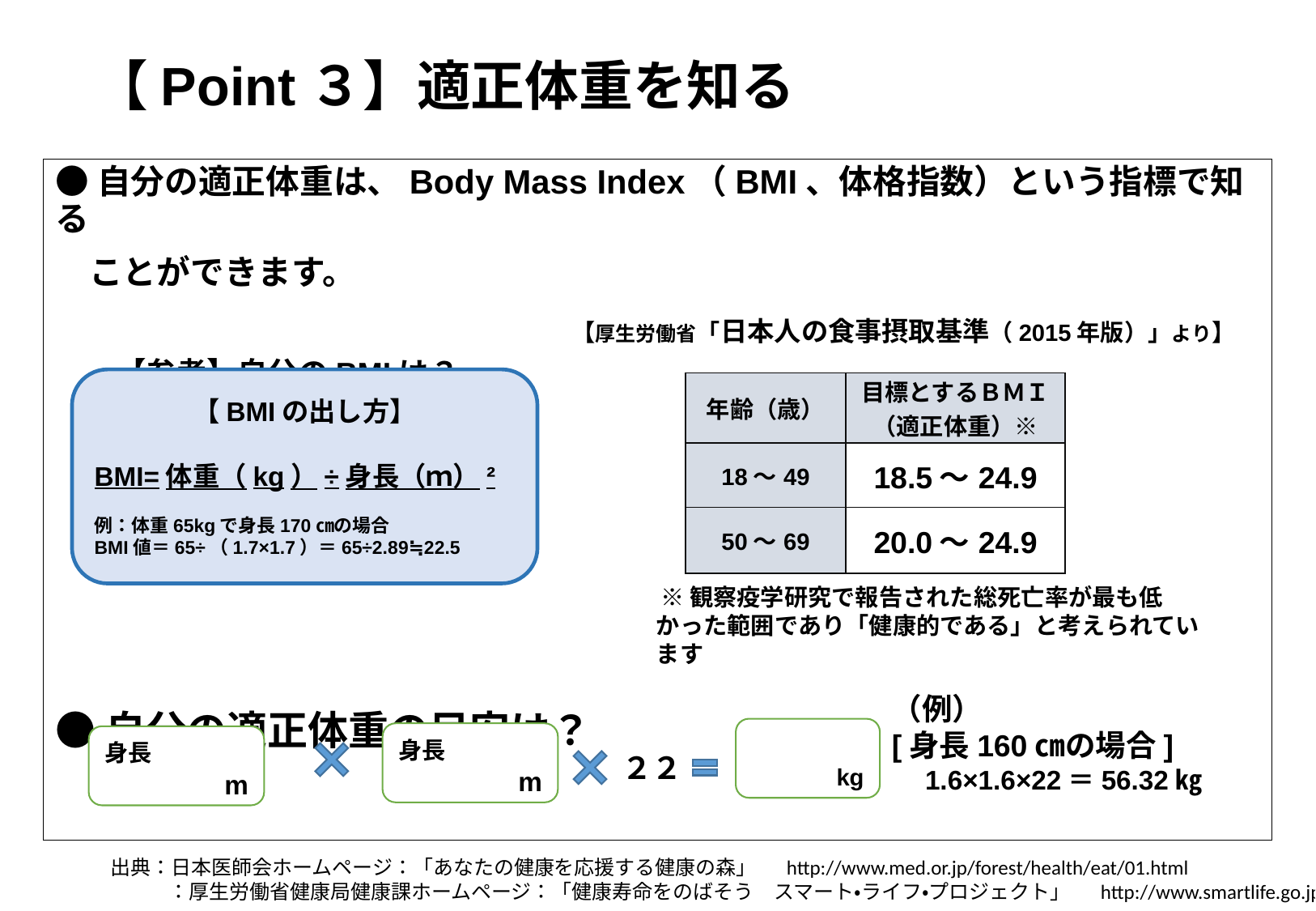

【Point３】適正体重を知る
●自分の適正体重は、Body Mass Index（BMI、体格指数）という指標で知る
　ことができます。

　　【参考】自分のBMIは？

●自分の適正体重の目安は？

 【厚生労働省「日本人の食事摂取基準（2015年版）」より】
【BMIの出し方】

BMI=体重（kg）÷身長（ｍ）²

例：体重65kgで身長170㎝の場合
BMI値＝65÷（1.7×1.7）＝65÷2.89≒22.5
| 年齢（歳） | 目標とするＢＭＩ （適正体重）※ |
| --- | --- |
| 18～49 | 18.5～24.9 |
| 50～69 | 20.0～24.9 |
 ※観察疫学研究で報告された総死亡率が最も低かった範囲であり「健康的である」と考えられています
（例）
[身長160㎝の場合]
　1.6×1.6×22＝56.32㎏

kg
身長
m
身長
m

２２

　出典：日本医師会ホームページ：「あなたの健康を応援する健康の森」　 http://www.med.or.jp/forest/health/eat/01.html
　　　　  ：厚生労働省健康局健康課ホームページ：「健康寿命をのばそう　スマート・ライフ・プロジェクト」　 http://www.smartlife.go.jp